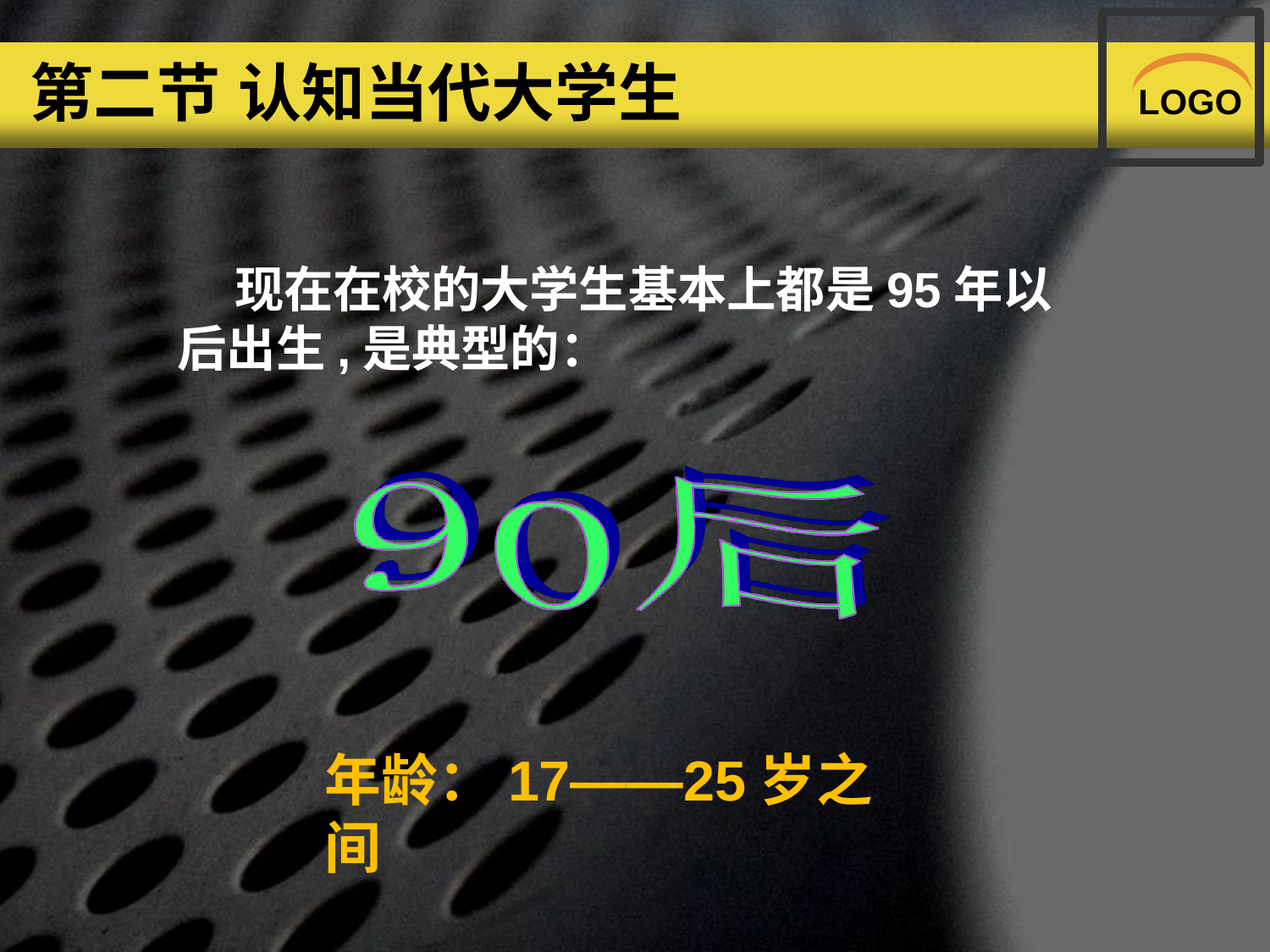

# 第二节 认知当代大学生

LOGO

    现在在校的大学生基本上都是95年以 后出生,是典型的：

年龄：17——25岁之间